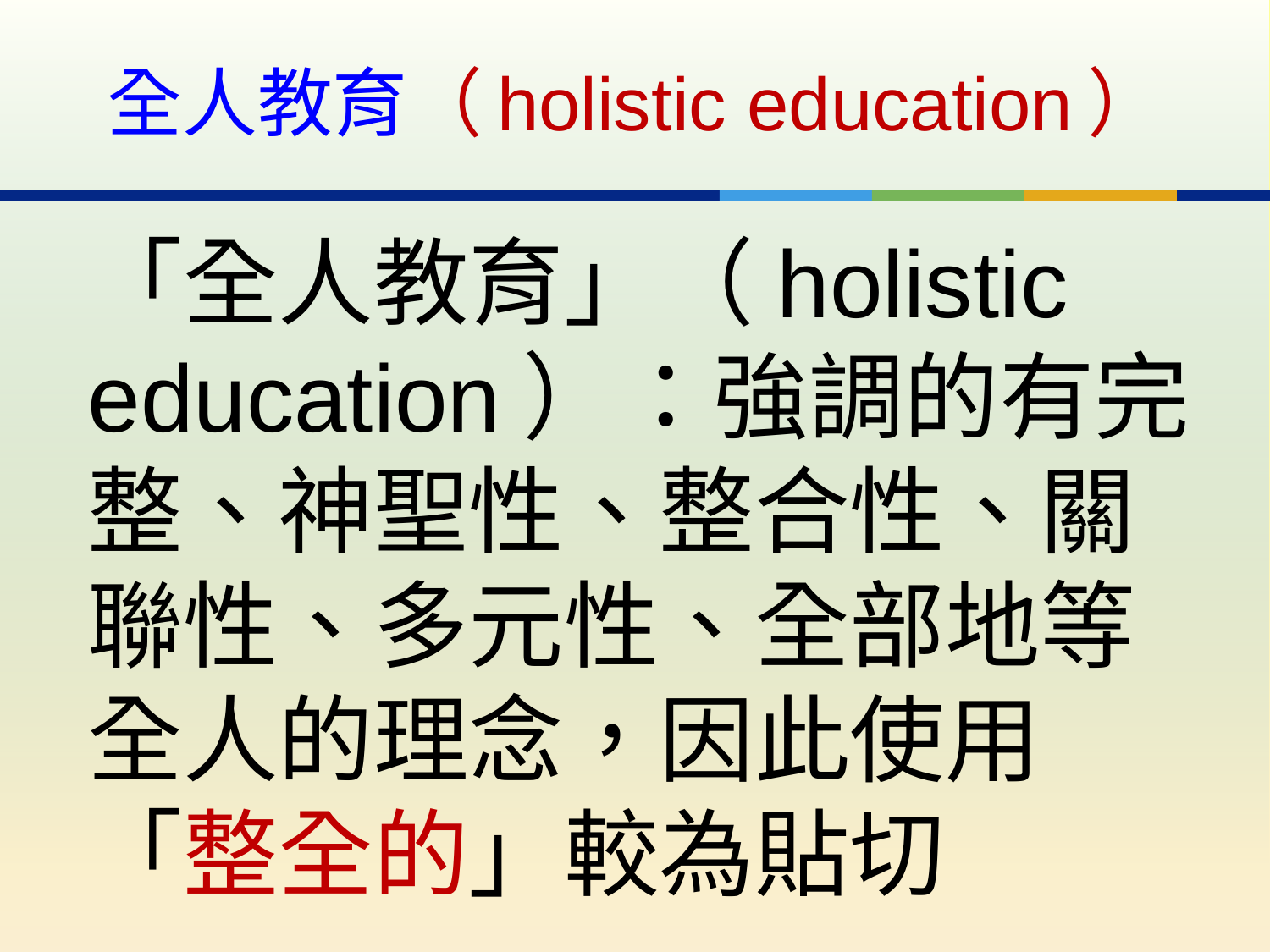

# 全人教育（holistic education）
「全人教育」（holistic education）：強調的有完整、神聖性、整合性、關聯性、多元性、全部地等全人的理念，因此使用「整全的」較為貼切